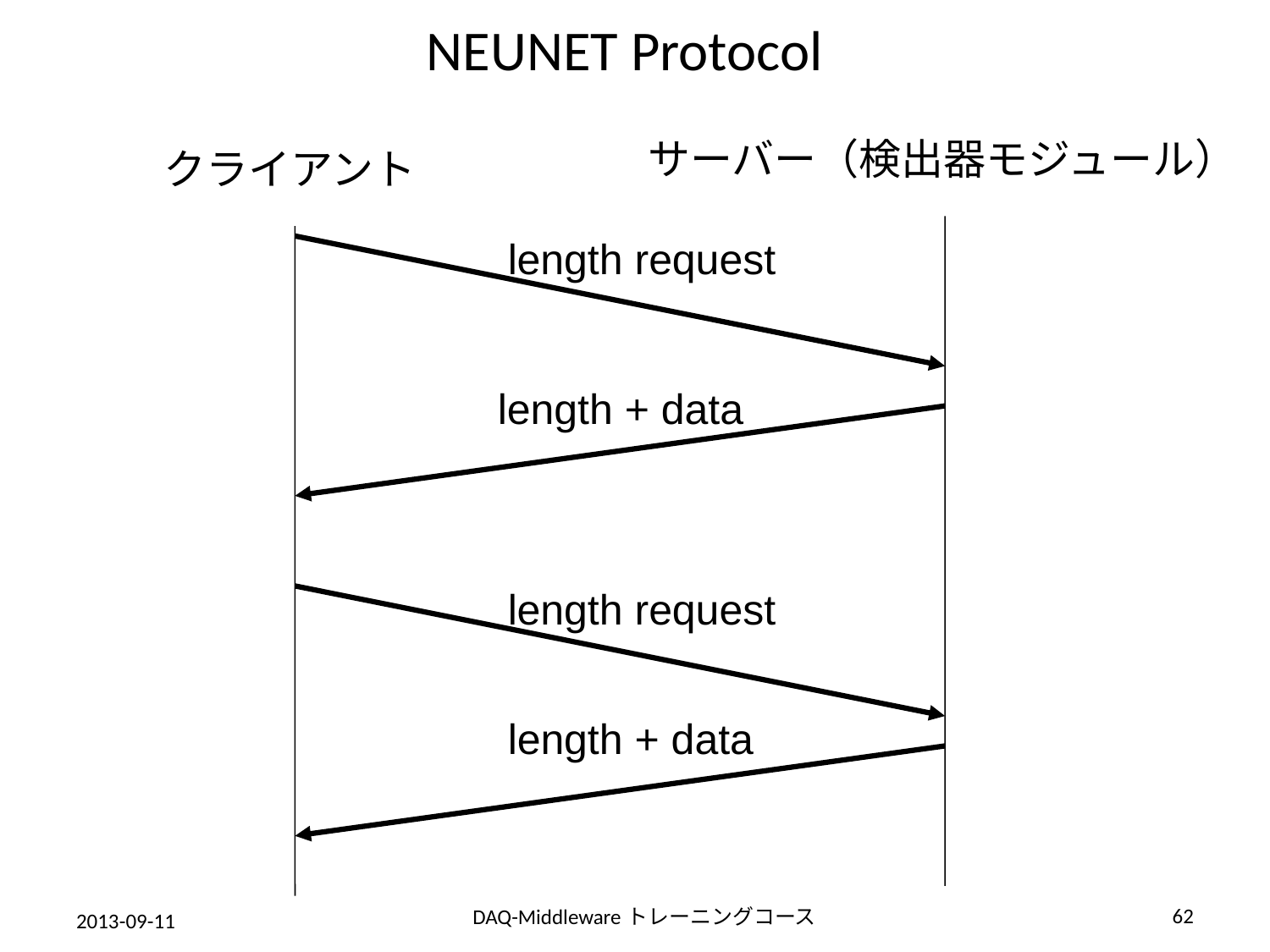

# NEUNET Protocol
サーバー（検出器モジュール）
クライアント

length request

length + data

length request

length + data

62
DAQ-Middlewareトレーニングコース
2013-09-11